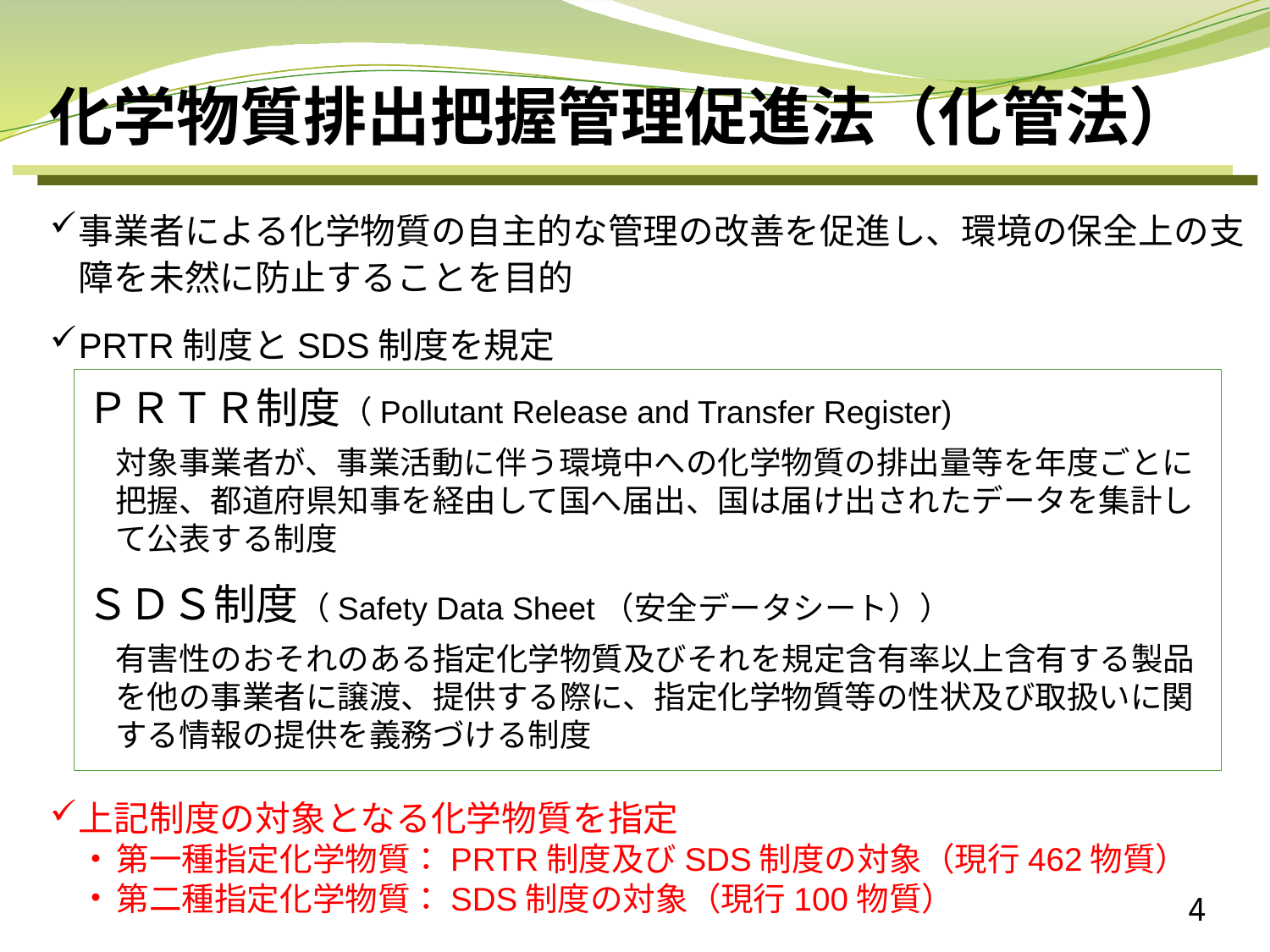

化学物質排出把握管理促進法（化管法）

事業者による化学物質の⾃主的な管理の改善を促進し、環境の保全上の支障を未然に防止することを目的
PRTR制度とSDS制度を規定

上記制度の対象となる化学物質を指定
第一種指定化学物質：PRTR制度及びSDS制度の対象（現行462物質）
第二種指定化学物質：SDS制度の対象（現行100物質）
ＰＲＴＲ制度（Pollutant Release and Transfer Register)
対象事業者が、事業活動に伴う環境中への化学物質の排出量等を年度ごとに把握、都道府県知事を経由して国へ届出、国は届け出されたデータを集計して公表する制度
ＳＤＳ制度（Safety Data Sheet（安全データシート））
有害性のおそれのある指定化学物質及びそれを規定含有率以上含有する製品を他の事業者に譲渡、提供する際に、指定化学物質等の性状及び取扱いに関する情報の提供を義務づける制度
4